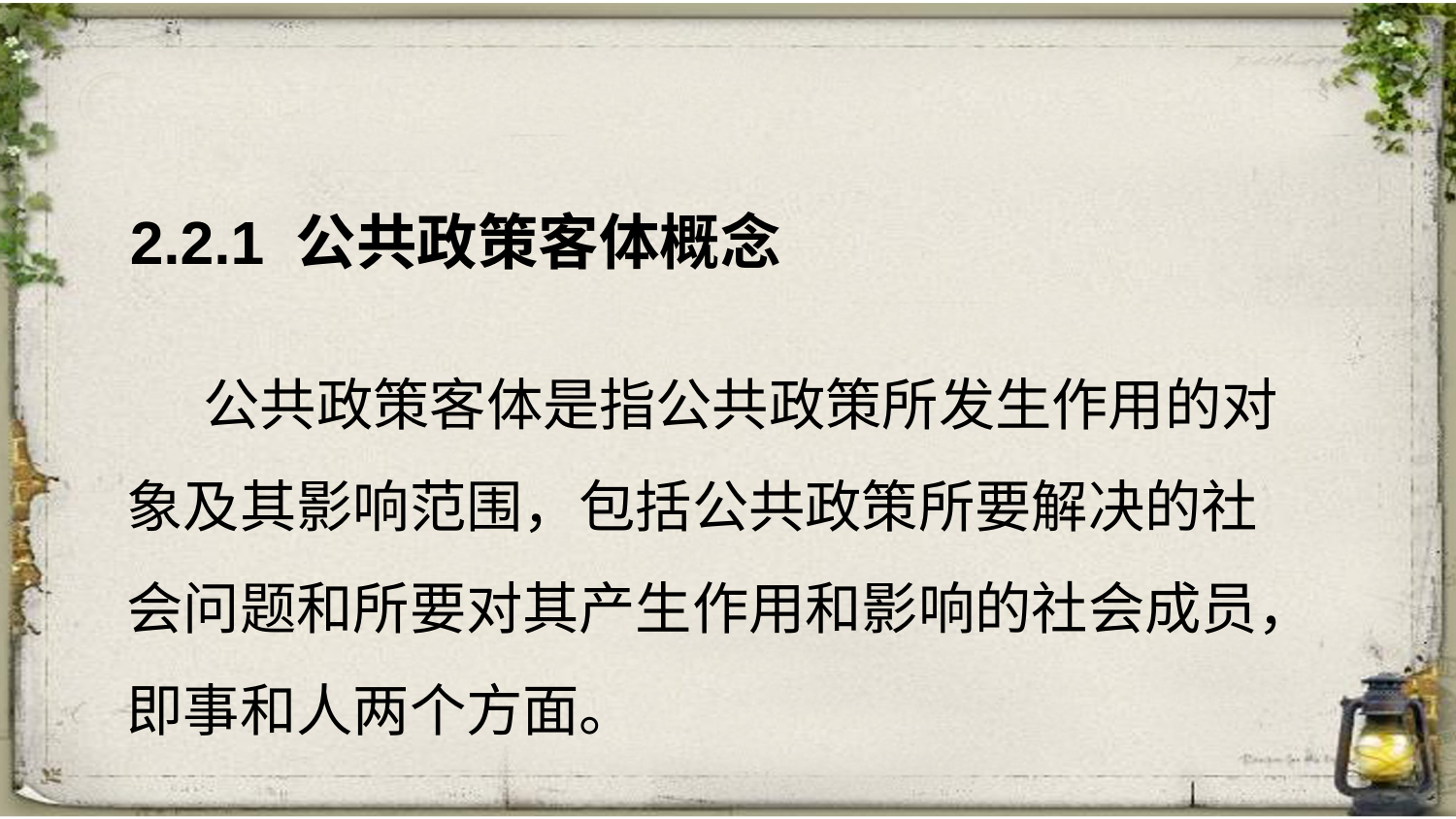

2.2.1 公共政策客体概念
     公共政策客体是指公共政策所发生作用的对象及其影响范围，包括公共政策所要解决的社会问题和所要对其产生作用和影响的社会成员，即事和人两个方面。